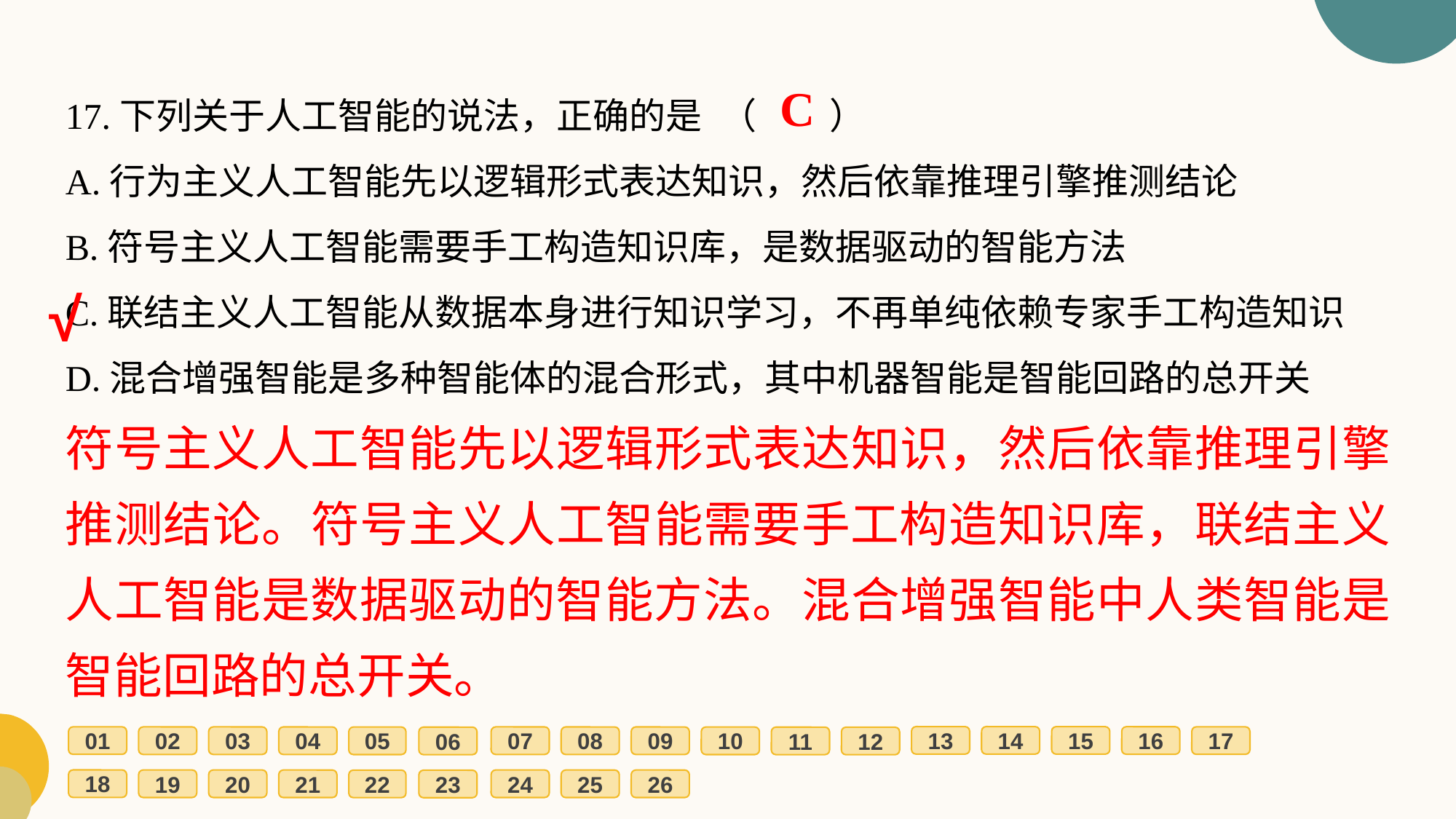

17.下列关于人工智能的说法，正确的是	（　　）
A.行为主义人工智能先以逻辑形式表达知识，然后依靠推理引擎推测结论
B.符号主义人工智能需要手工构造知识库，是数据驱动的智能方法
C.联结主义人工智能从数据本身进行知识学习，不再单纯依赖专家手工构造知识
D.混合增强智能是多种智能体的混合形式，其中机器智能是智能回路的总开关
C
√
符号主义人工智能先以逻辑形式表达知识，然后依靠推理引擎推测结论。符号主义人工智能需要手工构造知识库，联结主义人工智能是数据驱动的智能方法。混合增强智能中人类智能是智能回路的总开关。